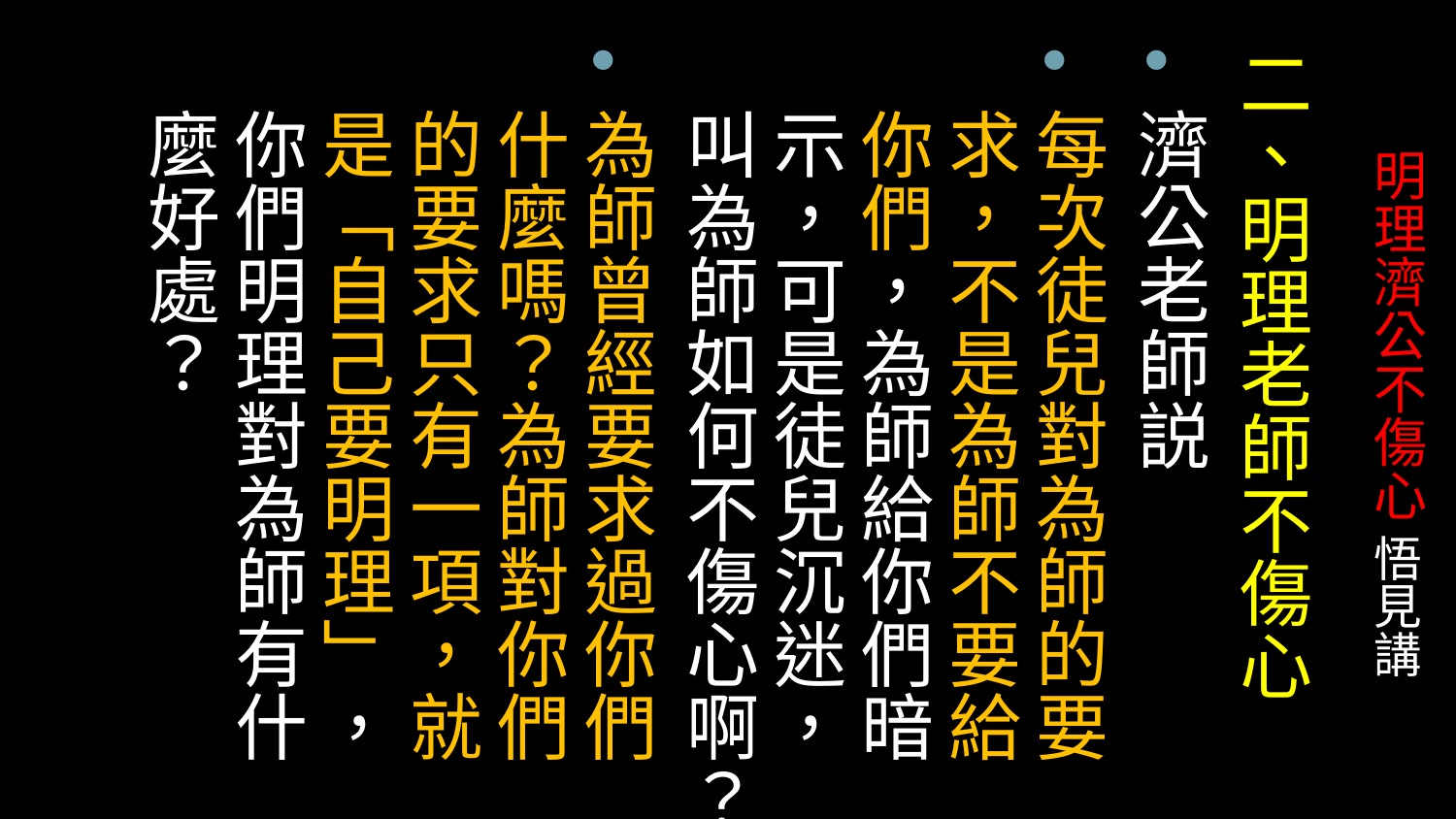

二、明理老師不傷心
濟公老師説
每次徒兒對為師的要求，不是為師不要給你們，為師給你們暗示，可是徒兒沉迷，叫為師如何不傷心啊？
為師曾經要求過你們什麼嗎？為師對你們的要求只有一項，就是「自己要明理」，你們明理對為師有什麼好處？

# 明理濟公不傷心 悟見講